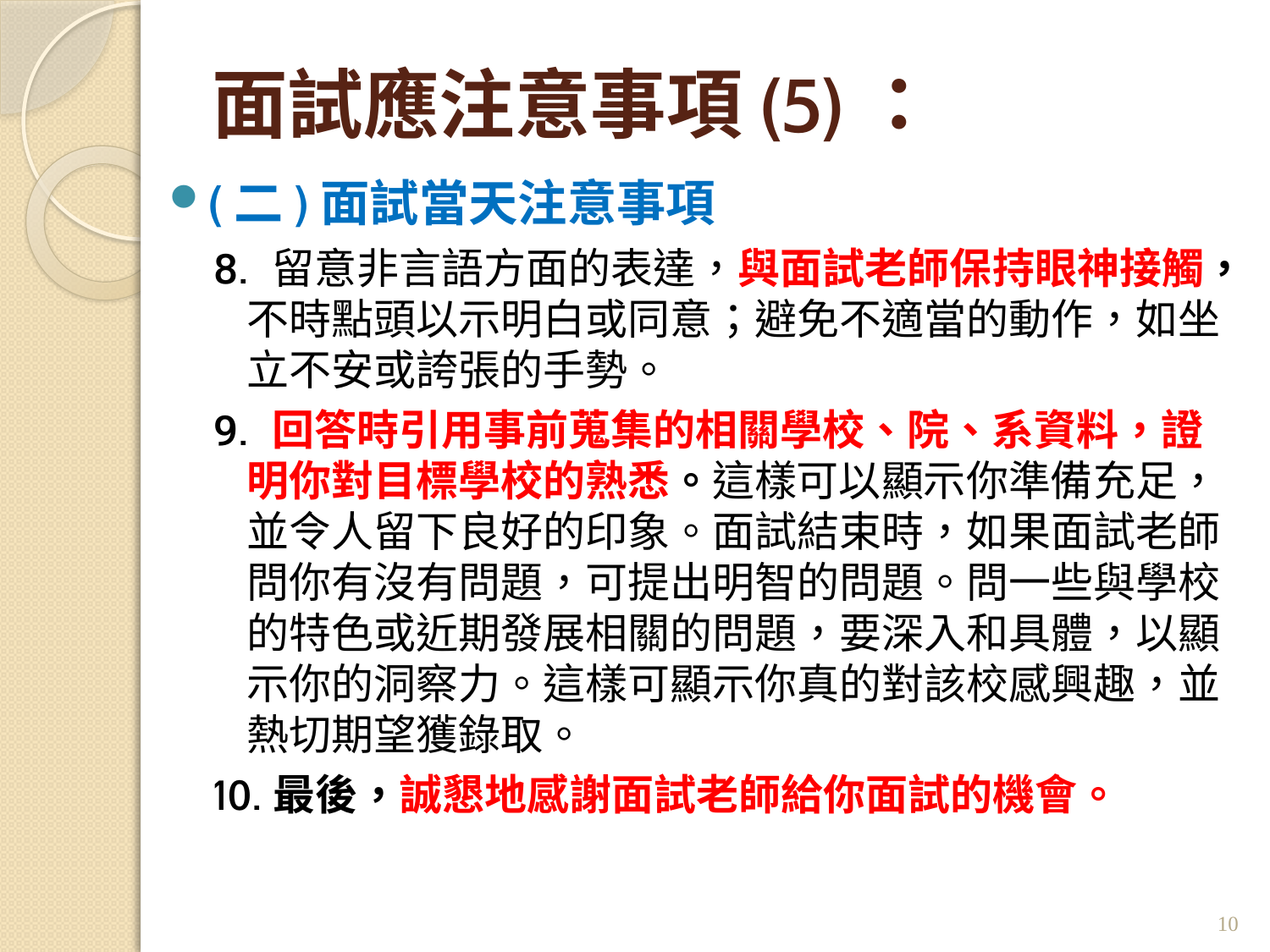

# 面試應注意事項(5)：
(二)面試當天注意事項
8. 留意非言語方面的表達，與面試老師保持眼神接觸，不時點頭以示明白或同意；避免不適當的動作，如坐立不安或誇張的手勢。
9. 回答時引用事前蒐集的相關學校、院、系資料，證明你對目標學校的熟悉。這樣可以顯示你準備充足，並令人留下良好的印象。面試結束時，如果面試老師問你有沒有問題，可提出明智的問題。問一些與學校的特色或近期發展相關的問題，要深入和具體，以顯示你的洞察力。這樣可顯示你真的對該校感興趣，並熱切期望獲錄取。
10.最後，誠懇地感謝面試老師給你面試的機會。

10